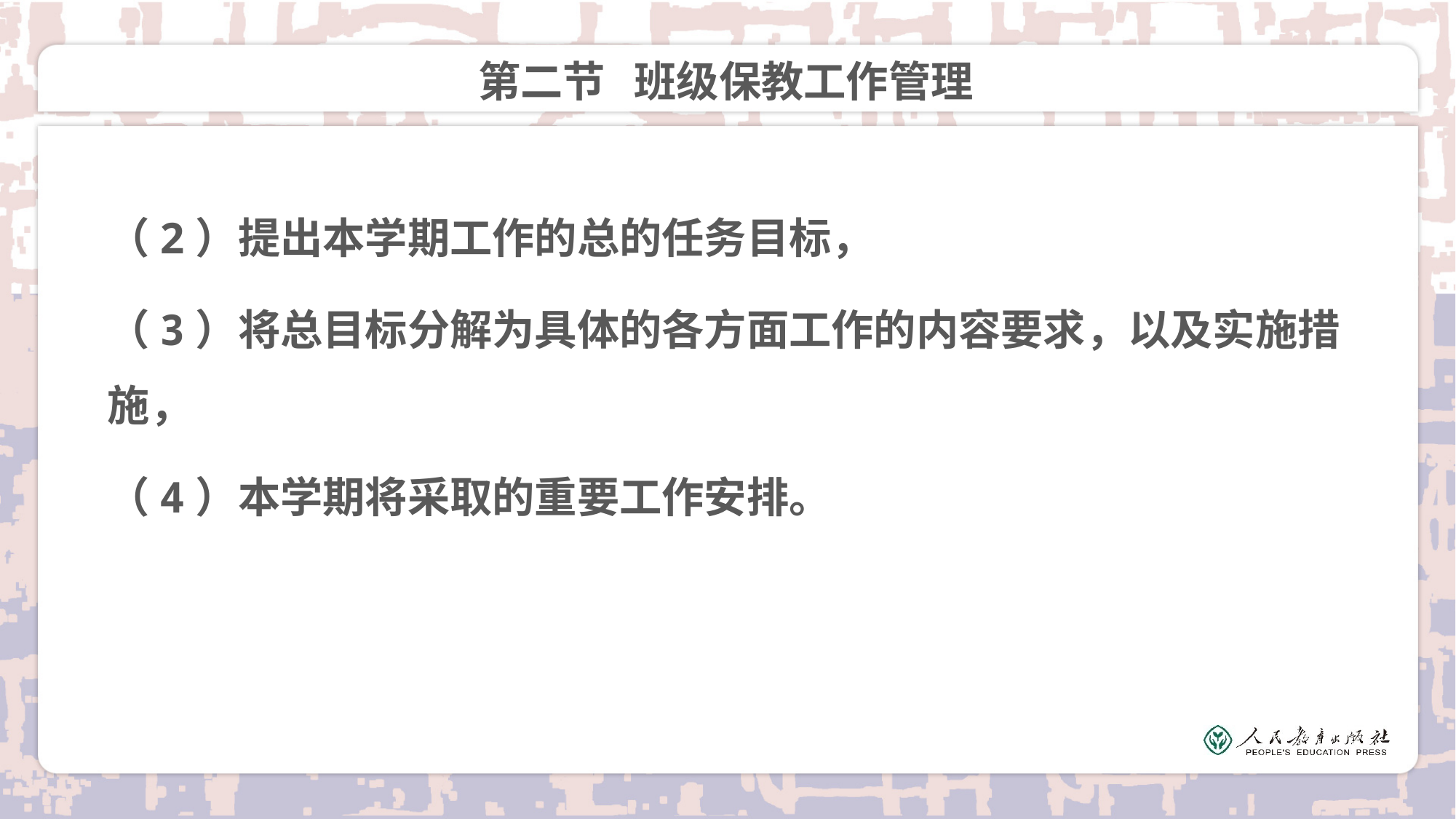

# 第二节   班级保教工作管理
（2）提出本学期工作的总的任务目标，
（3）将总目标分解为具体的各方面工作的内容要求，以及实施措施，
（4）本学期将采取的重要工作安排。